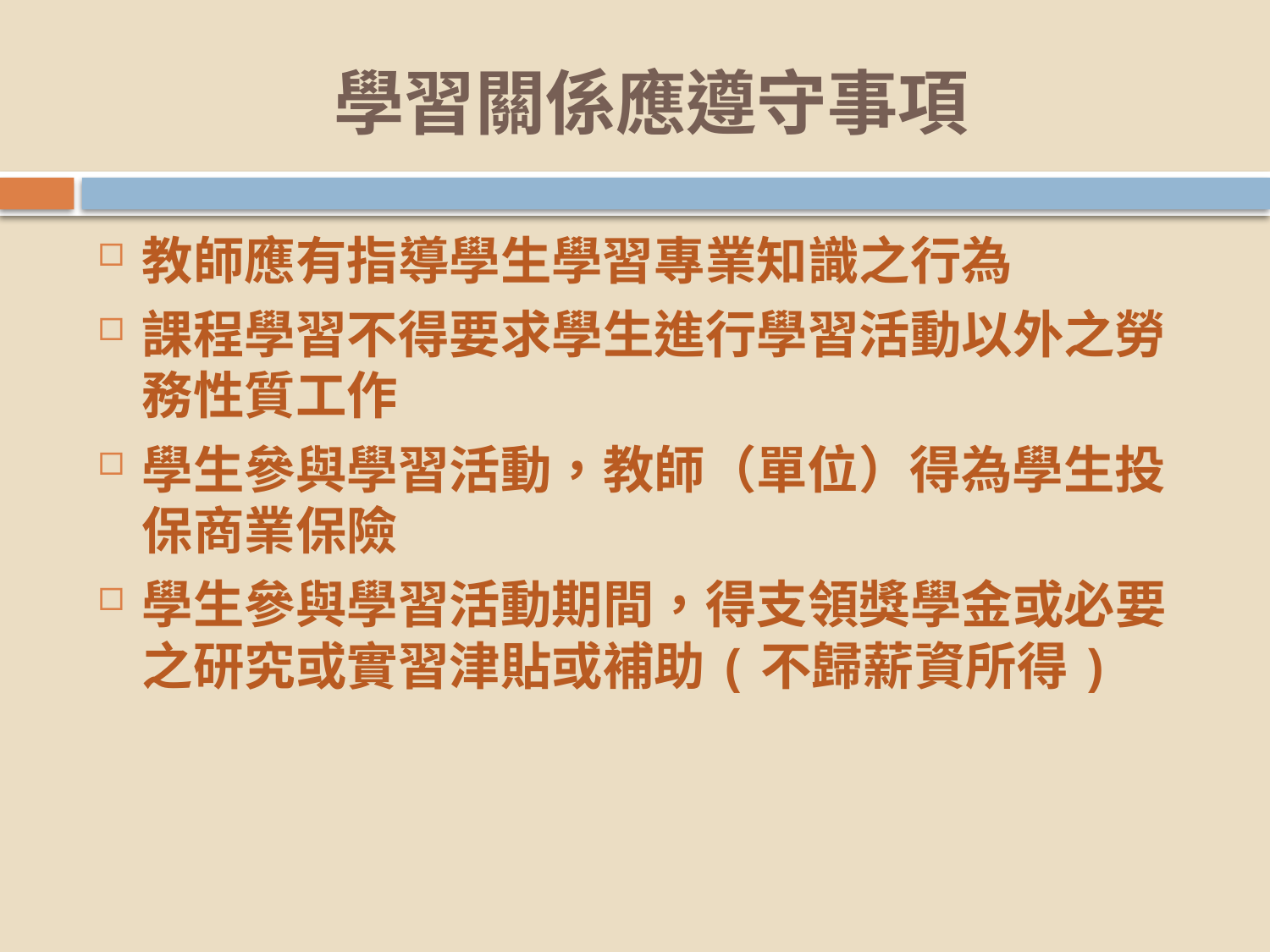

# 學習關係應遵守事項
教師應有指導學生學習專業知識之行為
課程學習不得要求學生進行學習活動以外之勞務性質工作
學生參與學習活動，教師（單位）得為學生投保商業保險
學生參與學習活動期間，得支領獎學金或必要之研究或實習津貼或補助(不歸薪資所得)